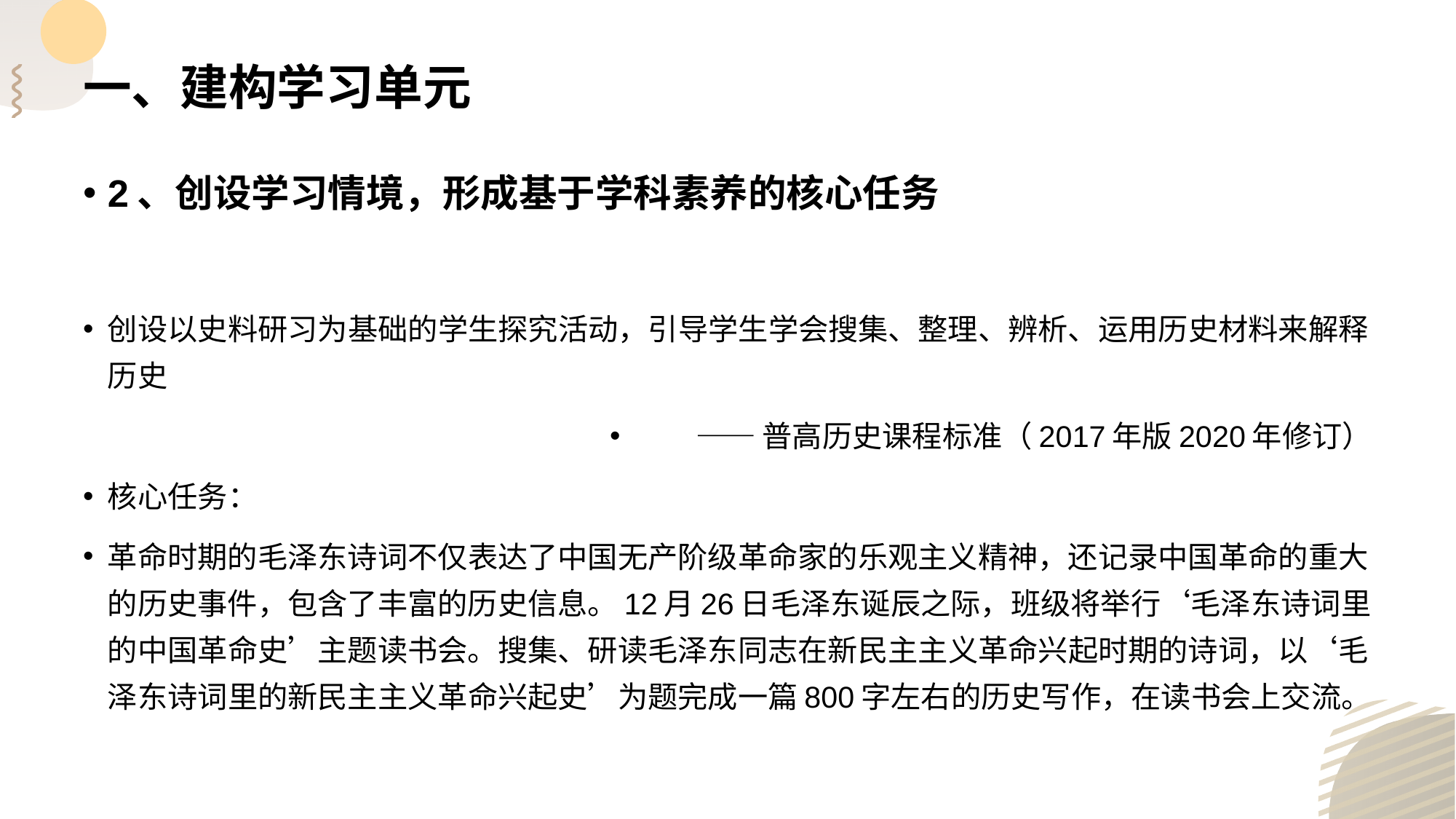

# 一、建构学习单元
2、创设学习情境，形成基于学科素养的核心任务

创设以史料研习为基础的学生探究活动，引导学生学会搜集、整理、辨析、运用历史材料来解释历史
——普高历史课程标准（2017年版2020年修订）
核心任务：
革命时期的毛泽东诗词不仅表达了中国无产阶级革命家的乐观主义精神，还记录中国革命的重大的历史事件，包含了丰富的历史信息。12月26日毛泽东诞辰之际，班级将举行‘毛泽东诗词里的中国革命史’主题读书会。搜集、研读毛泽东同志在新民主主义革命兴起时期的诗词，以‘毛泽东诗词里的新民主主义革命兴起史’为题完成一篇800字左右的历史写作，在读书会上交流。